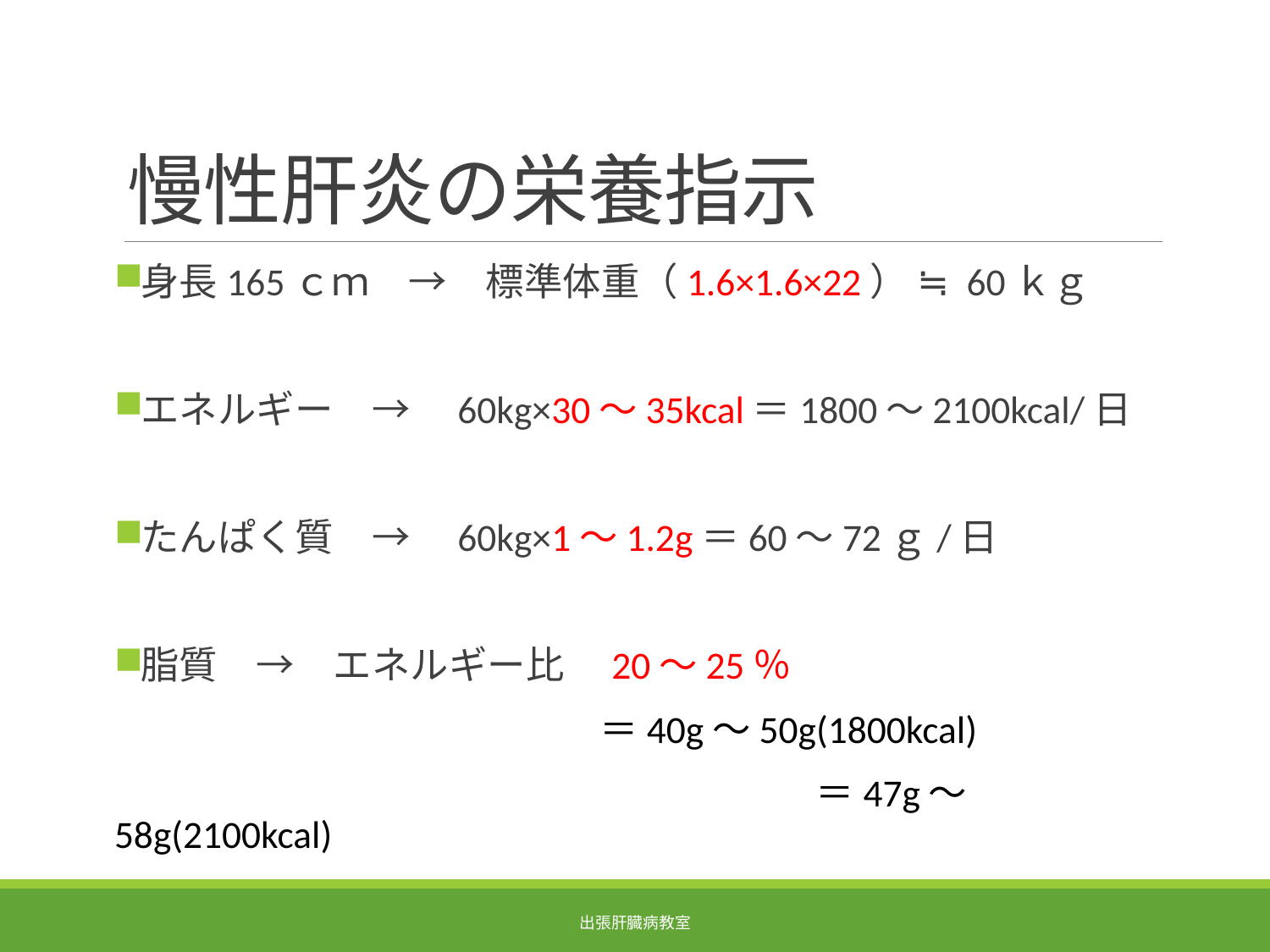

# 慢性肝炎の栄養指示
身長165ｃｍ　→　標準体重（1.6×1.6×22） ≒ 60ｋｇ

エネルギー　→　60kg×30～35kcal＝1800～2100kcal/日

たんぱく質　→　60kg×1～1.2g＝60～72ｇ/日

脂質　→　エネルギー比　20～25％
                                                       ＝40g～50g(1800kcal)
　　　　　　　　　　　　　　　　　 　＝47g～58g(2100kcal)

出張肝臓病教室